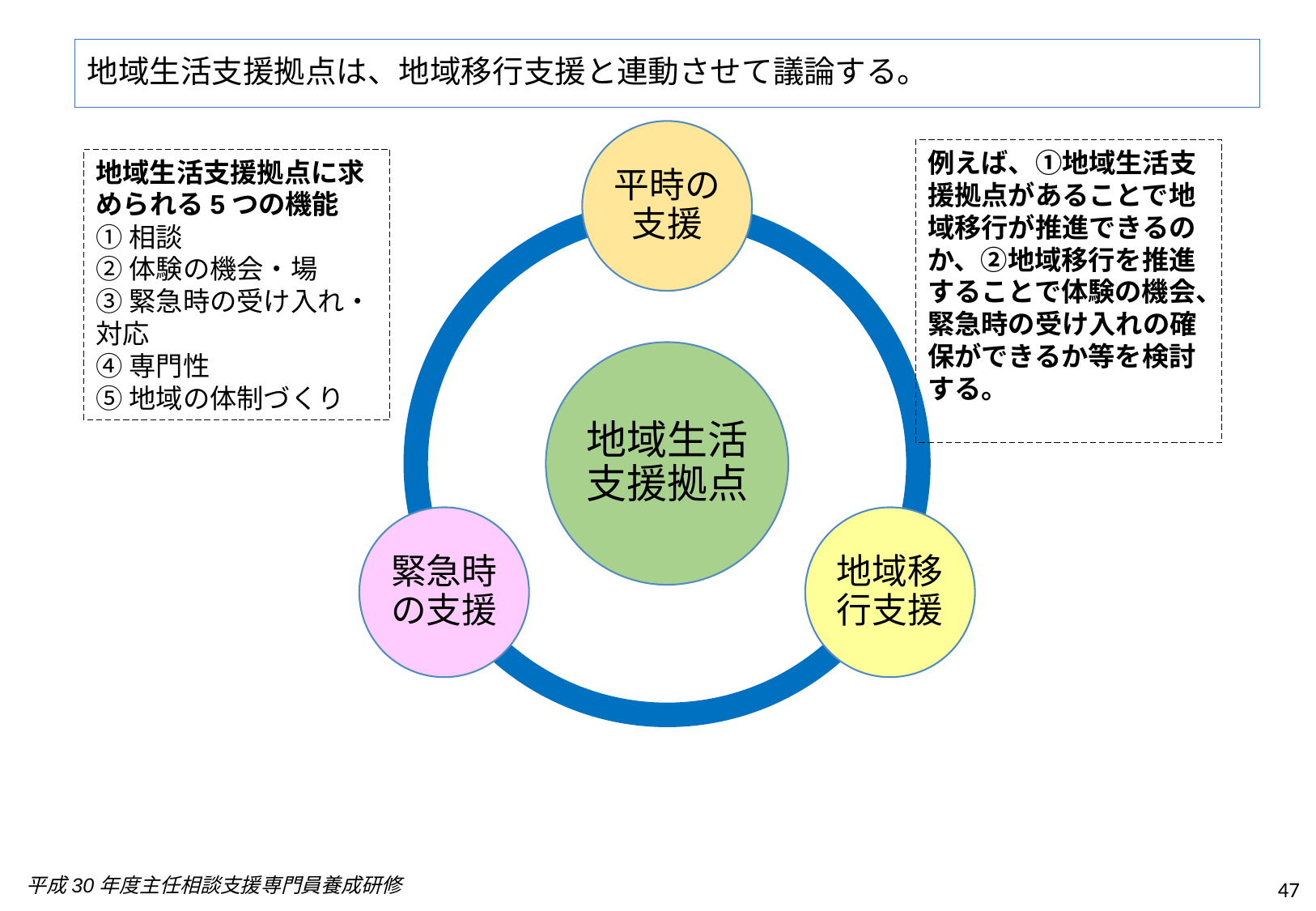

# 地域生活支援拠点は、地域移行支援と連動させて議論する。
地域生活支援拠点
平時の支援
地域移行支援
緊急時の支援
例えば、①地域生活支援拠点があることで地域移行が推進できるのか、②地域移行を推進することで体験の機会、緊急時の受け入れの確保ができるか等を検討する。

地域生活支援拠点に求められる5つの機能
①相談
②体験の機会・場
③緊急時の受け入れ・対応
④専門性
⑤地域の体制づくり
47
平成30年度主任相談支援専門員養成研修